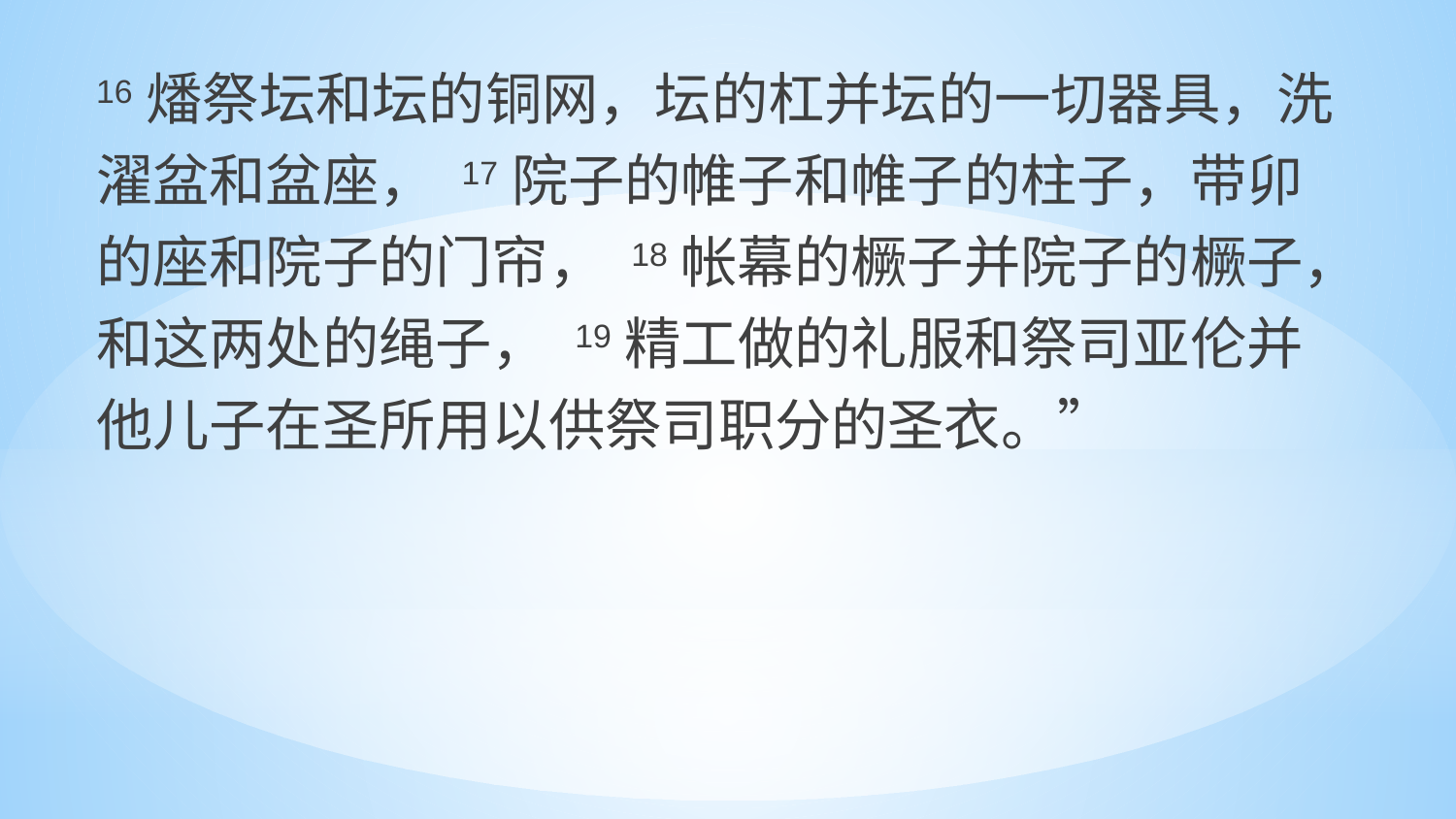

16燔祭坛和坛的铜网，坛的杠并坛的一切器具，洗濯盆和盆座， 17院子的帷子和帷子的柱子，带卯的座和院子的门帘， 18帐幕的橛子并院子的橛子，和这两处的绳子， 19精工做的礼服和祭司亚伦并他儿子在圣所用以供祭司职分的圣衣。”